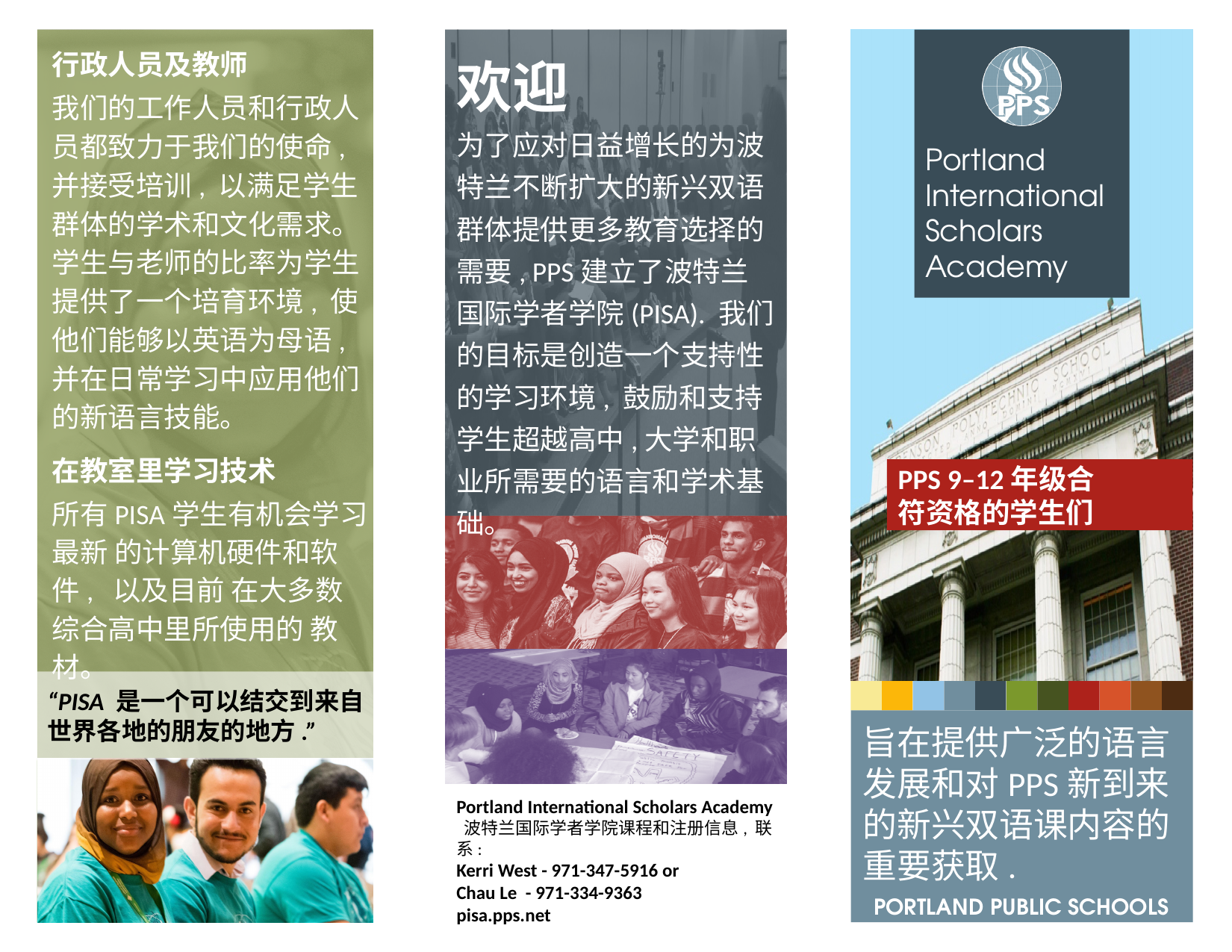

行政人员及教师
我们的工作人员和行政人员都致力于我们的使命,并接受培训, 以满足学生群体的学术和文化需求。学生与老师的比率为学生提供了一个培育环境, 使他们能够以英语为母语, 并在日常学习中应用他们的新语言技能。
在教室里学习技术
所有PISA学生有机会学习最新 的计算机硬件和软件,  以及目前 在大多数综合高中里所使用的 教材。
欢迎
为了应对日益增长的为波特兰不断扩大的新兴双语群体提供更多教育选择的需要, PPS建立了波特兰国际学者学院(PISA). 我们的目标是创造一个支持性的学习环境, 鼓励和支持学生超越高中,大学和职业所需要的语言和学术基础。

PPS 9–12年级合
符资格的学生们
“PISA 是一个可以结交到来自
世界各地的朋友的地方.”
旨在提供广泛的语言发展和对PPS新到来的新兴双语课内容的重要获取.
Portland International Scholars Academy  波特兰国际学者学院课程和注册信息, 联系:
Kerri West - 971-347-5916 or
Chau Le  - 971-334-9363
pisa.pps.net

PORTLAND PUBLIC SCHOOLS